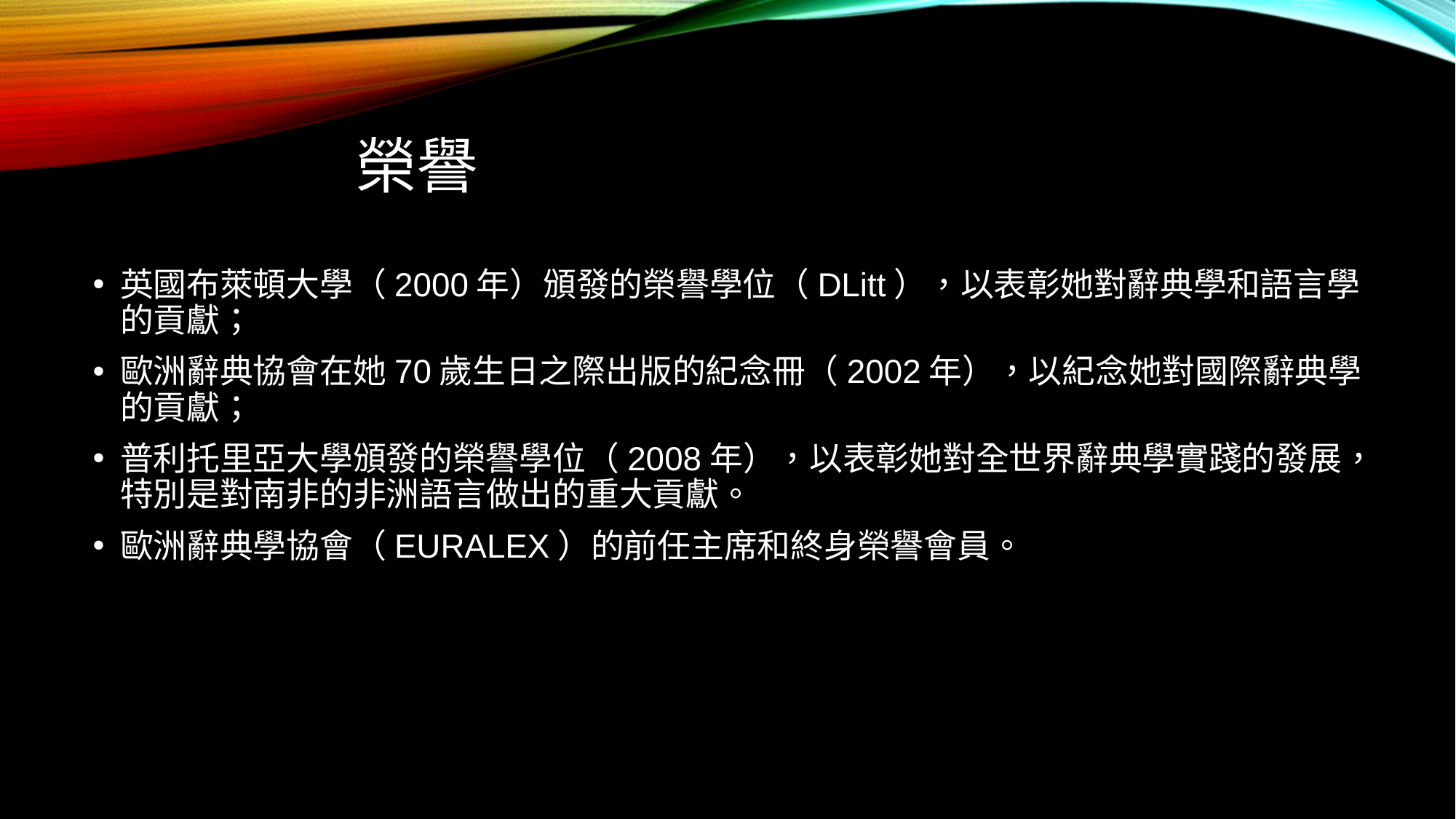

# 榮譽
英國布萊頓大學（2000年）頒發的榮譽學位（DLitt），以表彰她對辭典學和語言學的貢獻；
歐洲辭典協會在她70歲生日之際出版的紀念冊（2002年），以紀念她對國際辭典學的貢獻；
普利托里亞大學頒發的榮譽學位（2008年），以表彰她對全世界辭典學實踐的發展，特別是對南非的非洲語言做出的重大貢獻。
歐洲辭典學協會（EURALEX）的前任主席和終身榮譽會員。